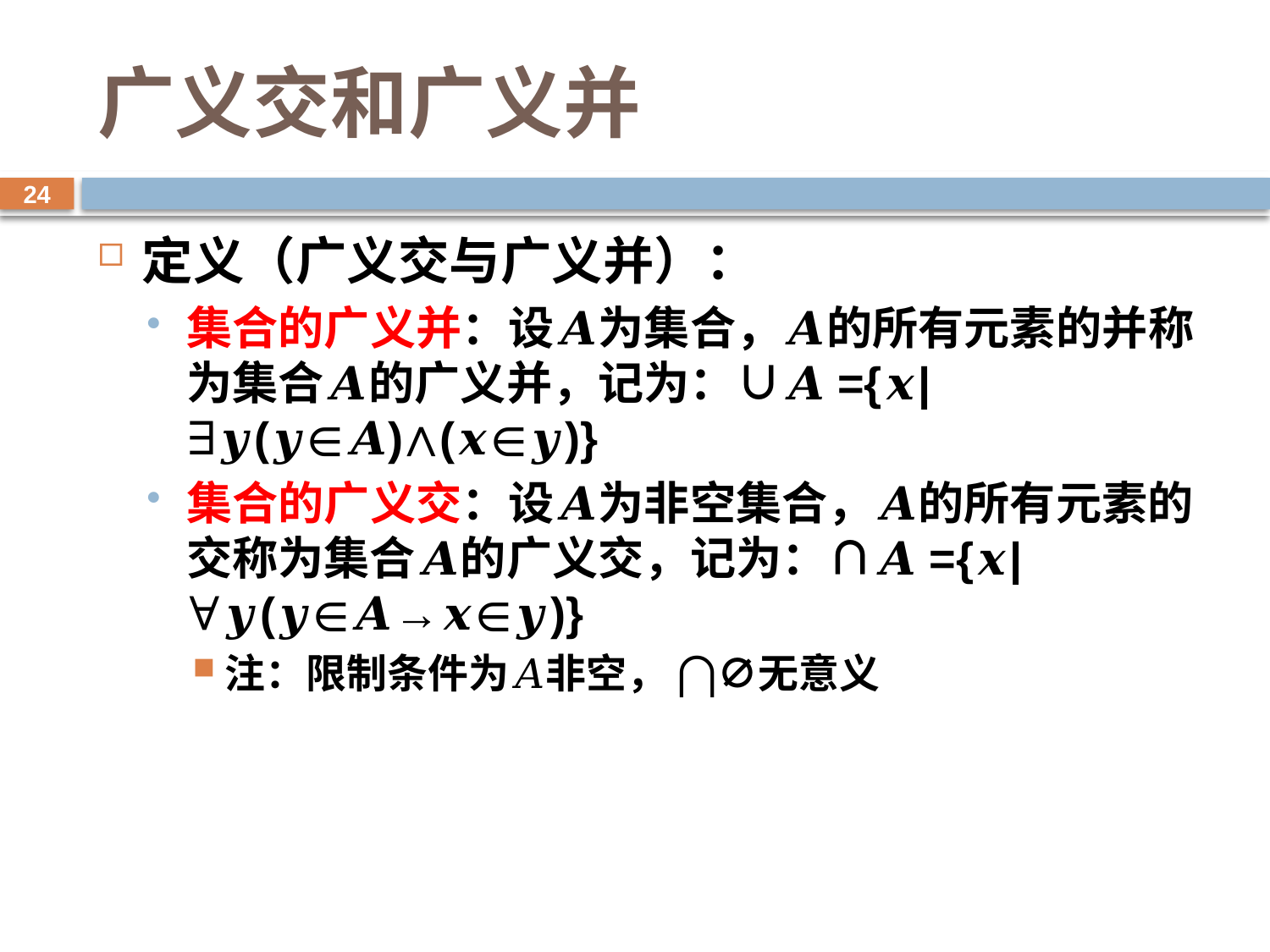

# 广义交和广义并
24
定义（广义交与广义并）：
集合的广义并：设𝑨为集合，𝑨的所有元素的并称为集合𝑨的广义并，记为：∪𝑨={𝒙|∃𝒚(𝒚∈𝑨)∧(𝒙∈𝒚)}
集合的广义交：设𝑨为非空集合，𝑨的所有元素的交称为集合𝑨的广义交，记为：∩𝑨={𝒙|∀𝒚(𝒚∈𝑨→𝒙∈𝒚)}
注：限制条件为𝐴非空， ⋂∅无意义